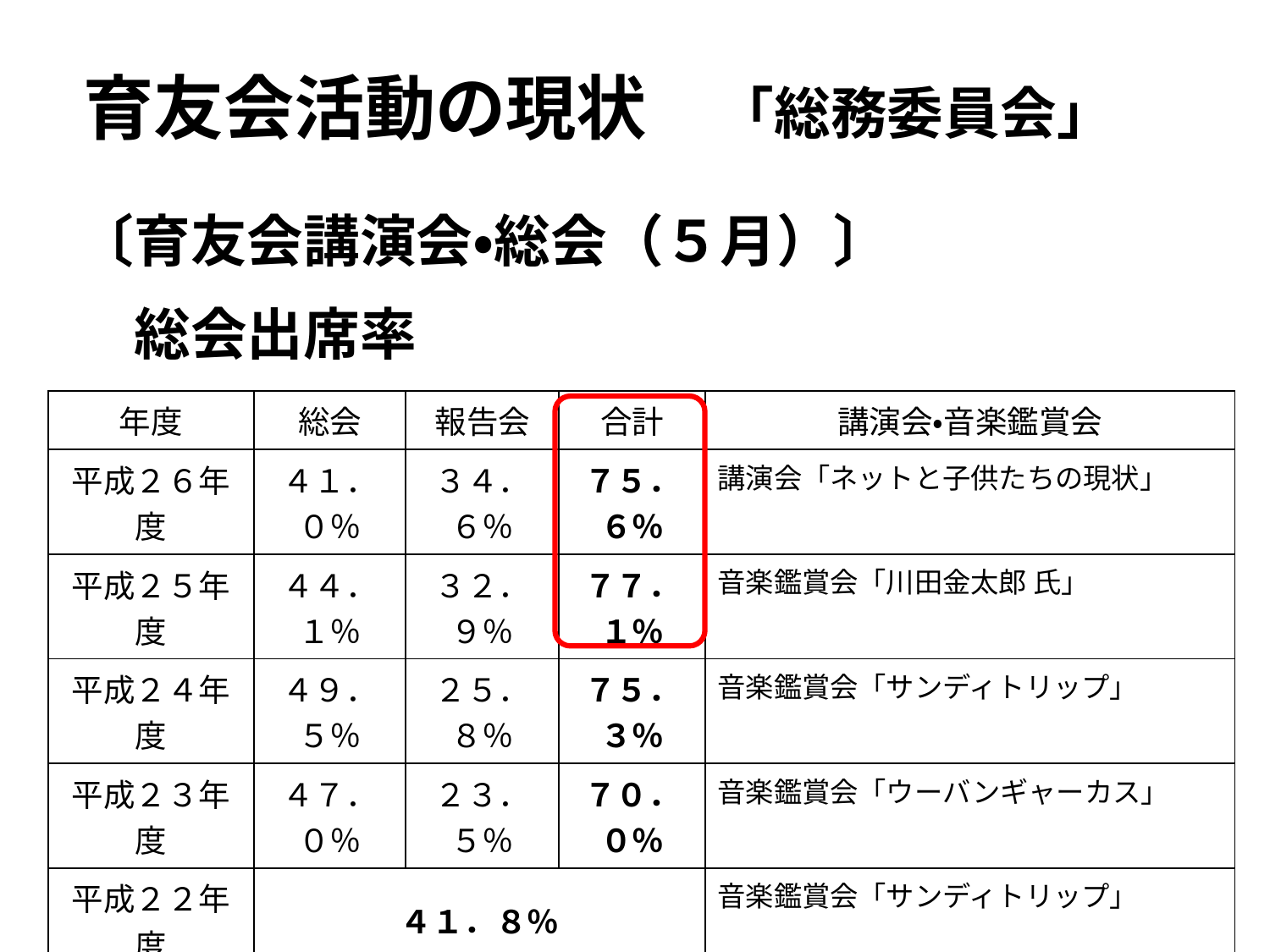

# 育友会活動の現状　「総務委員会」
〔育友会講演会・総会（５月）〕

　総会出席率
| 年度 | 総会 | 報告会 | 合計 | 講演会・音楽鑑賞会 |
| --- | --- | --- | --- | --- |
| 平成２６年度 | ４１．０％ | ３４．６％ | ７５．６％ | 講演会「ネットと子供たちの現状」 |
| 平成２５年度 | ４４．１％ | ３２．９％ | ７７．１％ | 音楽鑑賞会「川田金太郎 氏」 |
| 平成２４年度 | ４９．５％ | ２５．８％ | ７５．３％ | 音楽鑑賞会「サンディトリップ」 |
| 平成２３年度 | ４７．０％ | ２３．５％ | ７０．０％ | 音楽鑑賞会「ウーバンギャーカス」 |
| 平成２２年度 | ４１．８％ |  |  | 音楽鑑賞会「サンディトリップ」 |